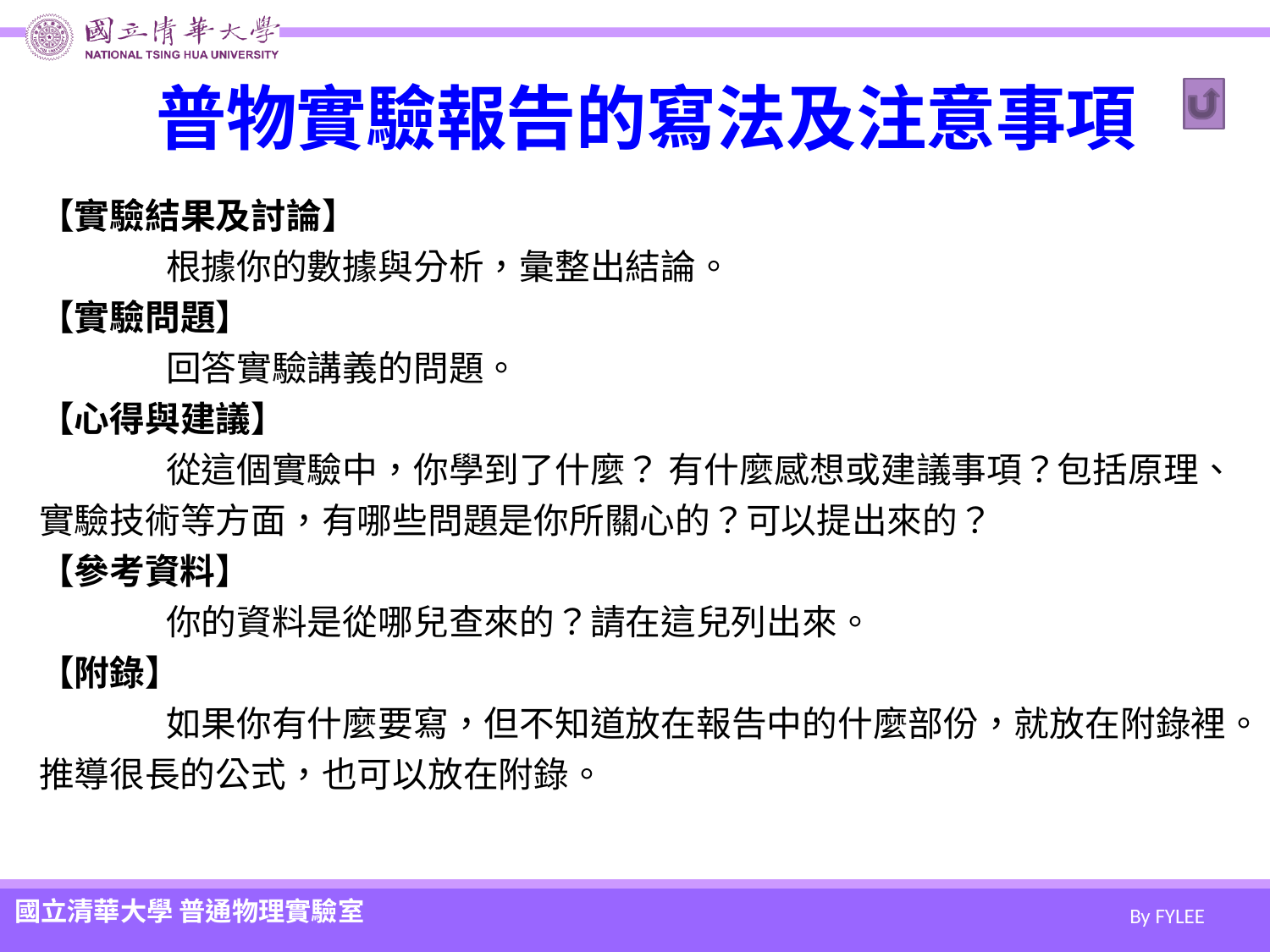

# 普物實驗報告的寫法及注意事項

【實驗結果及討論】
	根據你的數據與分析，彙整出結論。
【實驗問題】
	回答實驗講義的問題。
【心得與建議】
	從這個實驗中，你學到了什麼？ 有什麼感想或建議事項？包括原理、實驗技術等方面，有哪些問題是你所關心的？可以提出來的？
【參考資料】
	你的資料是從哪兒查來的？請在這兒列出來。
【附錄】
	如果你有什麼要寫，但不知道放在報告中的什麼部份，就放在附錄裡。推導很長的公式，也可以放在附錄。
需補做實驗者請事先與實驗室助理提出申請，助教陪同，在當次實驗月內完成。